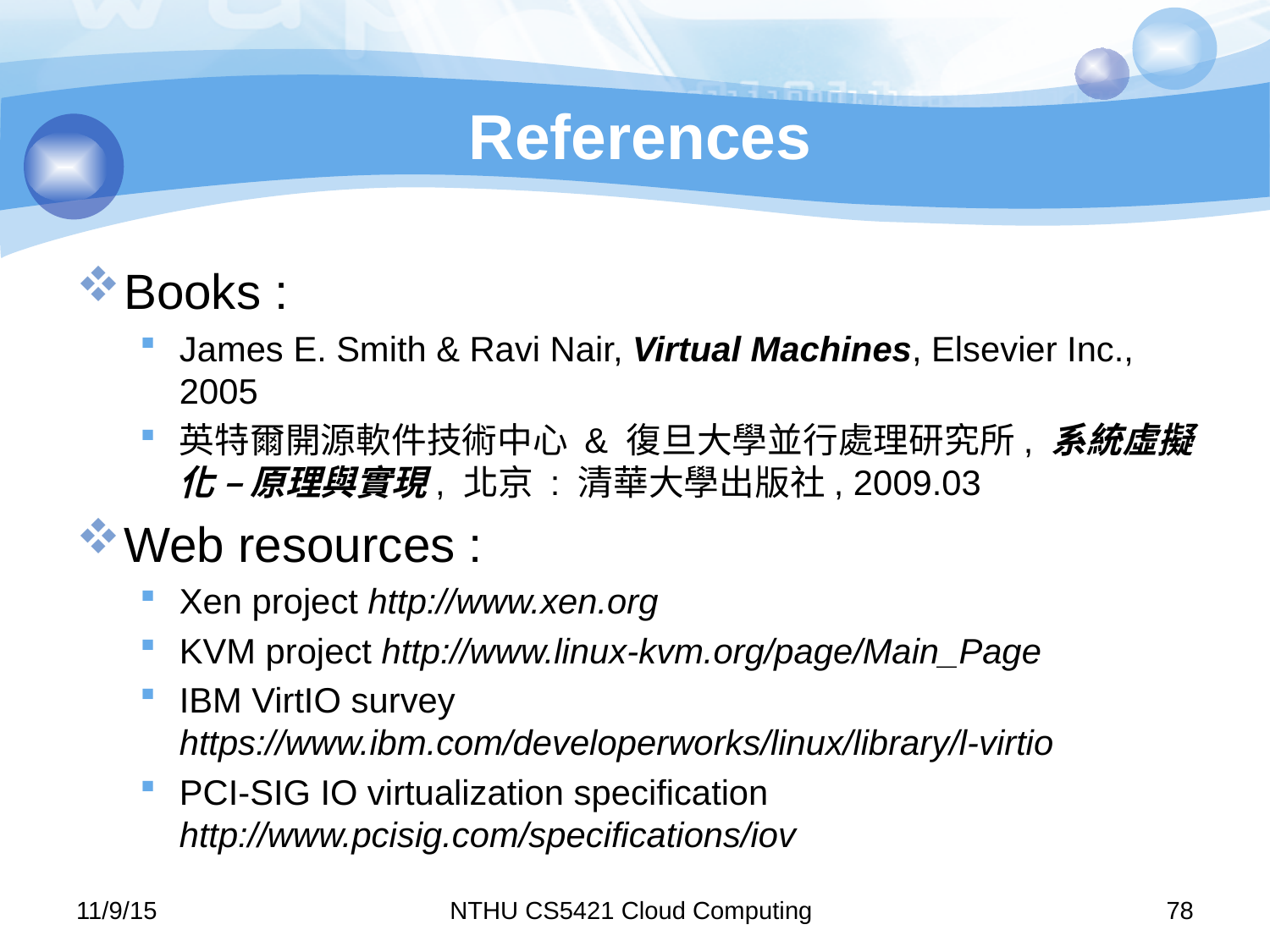

# References
Books :
James E. Smith & Ravi Nair, Virtual Machines, Elsevier Inc., 2005
英特爾開源軟件技術中心 & 復旦大學並行處理研究所, 系統虛擬化 – 原理與實現, 北京 : 清華大學出版社, 2009.03
Web resources :
Xen project http://www.xen.org
KVM project http://www.linux-kvm.org/page/Main_Page
IBM VirtIO survey https://www.ibm.com/developerworks/linux/library/l-virtio
PCI-SIG IO virtualization specification http://www.pcisig.com/specifications/iov

11/9/15
NTHU CS5421 Cloud Computing
78